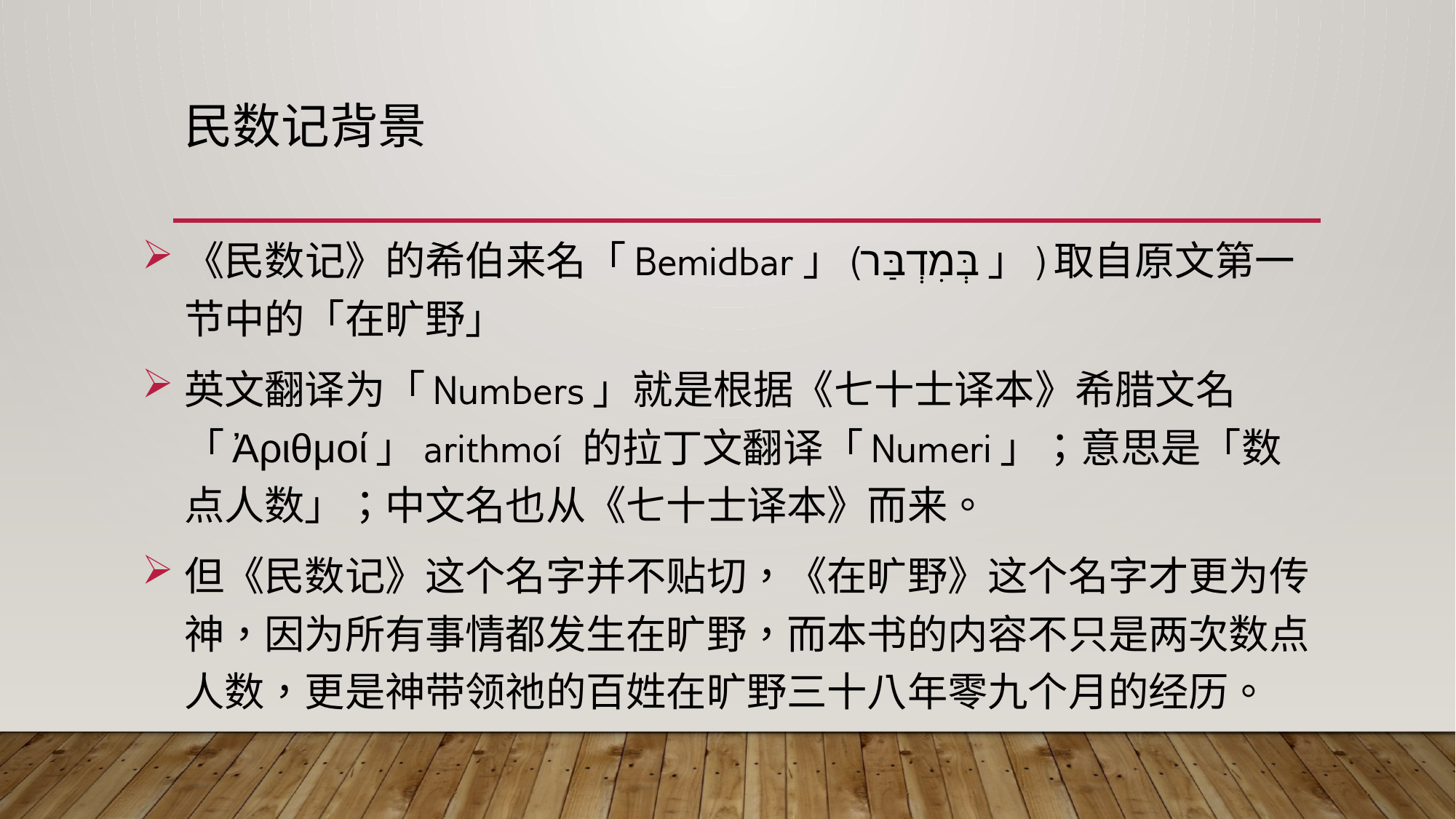

# 民数记背景
《民数记》的希伯来名「Bemidbar」(בְּמִדְבַּר」)取自原文第一节中的「在旷野」
英文翻译为「Numbers」就是根据《七十士译本》希腊文名「Ἀριθμοί」arithmoí 的拉丁文翻译「Numeri」；意思是「数点人数」；中文名也从《七十士译本》而来。
但《民数记》这个名字并不贴切，《在旷野》这个名字才更为传神，因为所有事情都发生在旷野，而本书的内容不只是两次数点人数，更是神带领祂的百姓在旷野三十八年零九个月的经历。